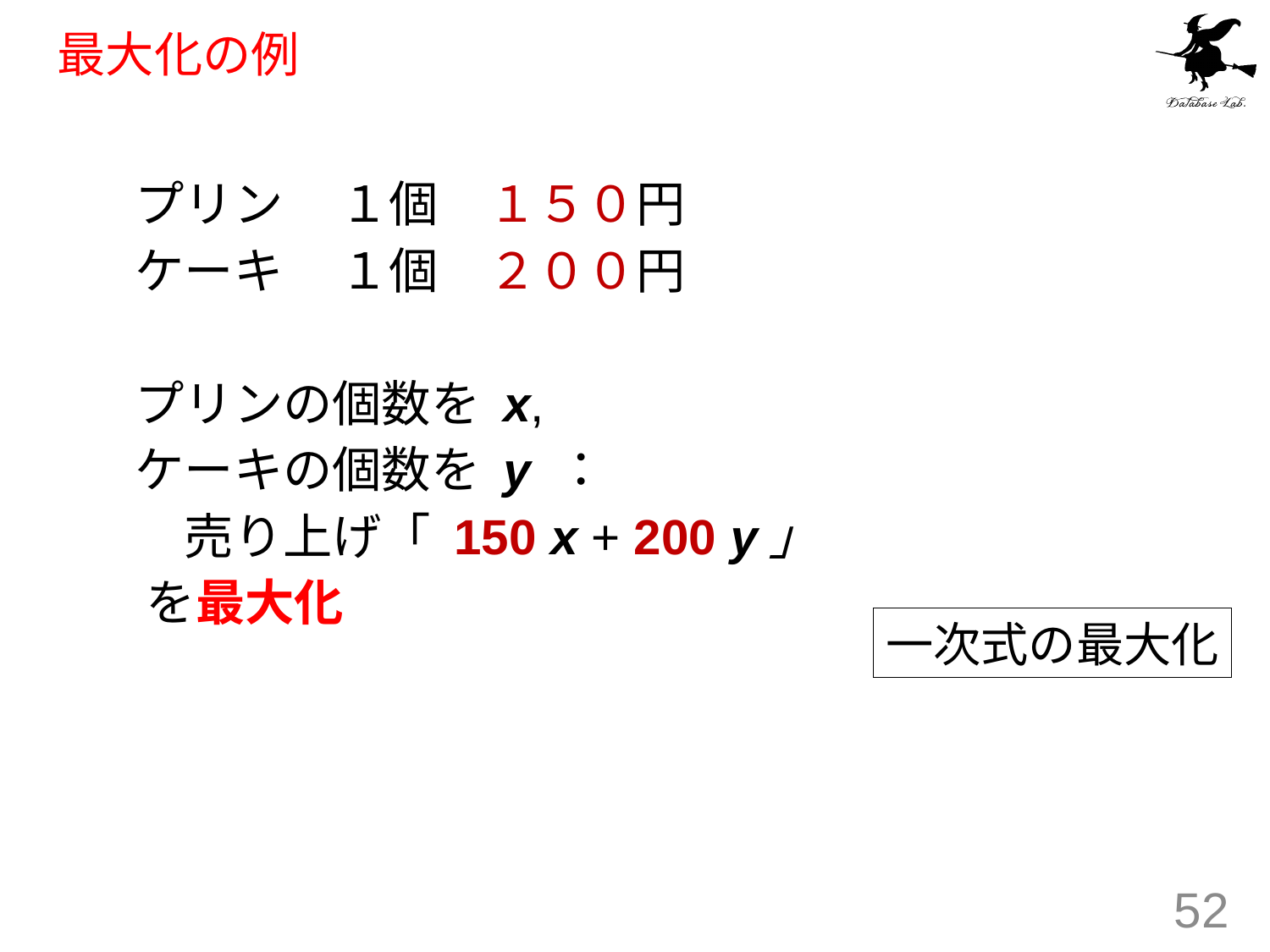

# 最大化の例
　プリン　	１個　１５０円
　ケーキ	１個　２００円

　プリンの個数を x,
　ケーキの個数を y ：
　　売り上げ「 150 x + 200 y」
　 を最大化

一次式の最大化
52